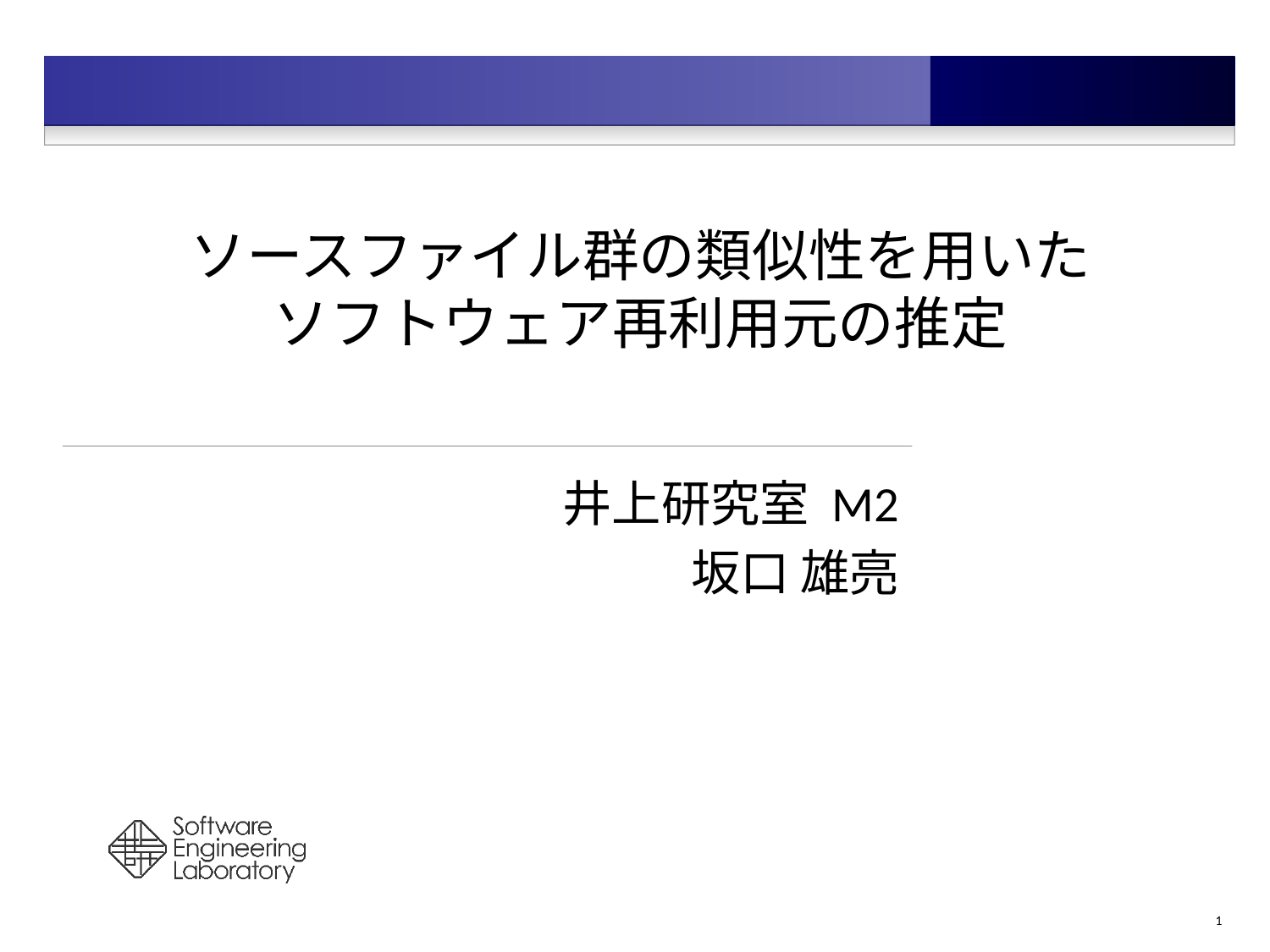

# ソースファイル群の類似性を用いた ソフトウェア再利用元の推定
井上研究室 M2
坂口 雄亮
1